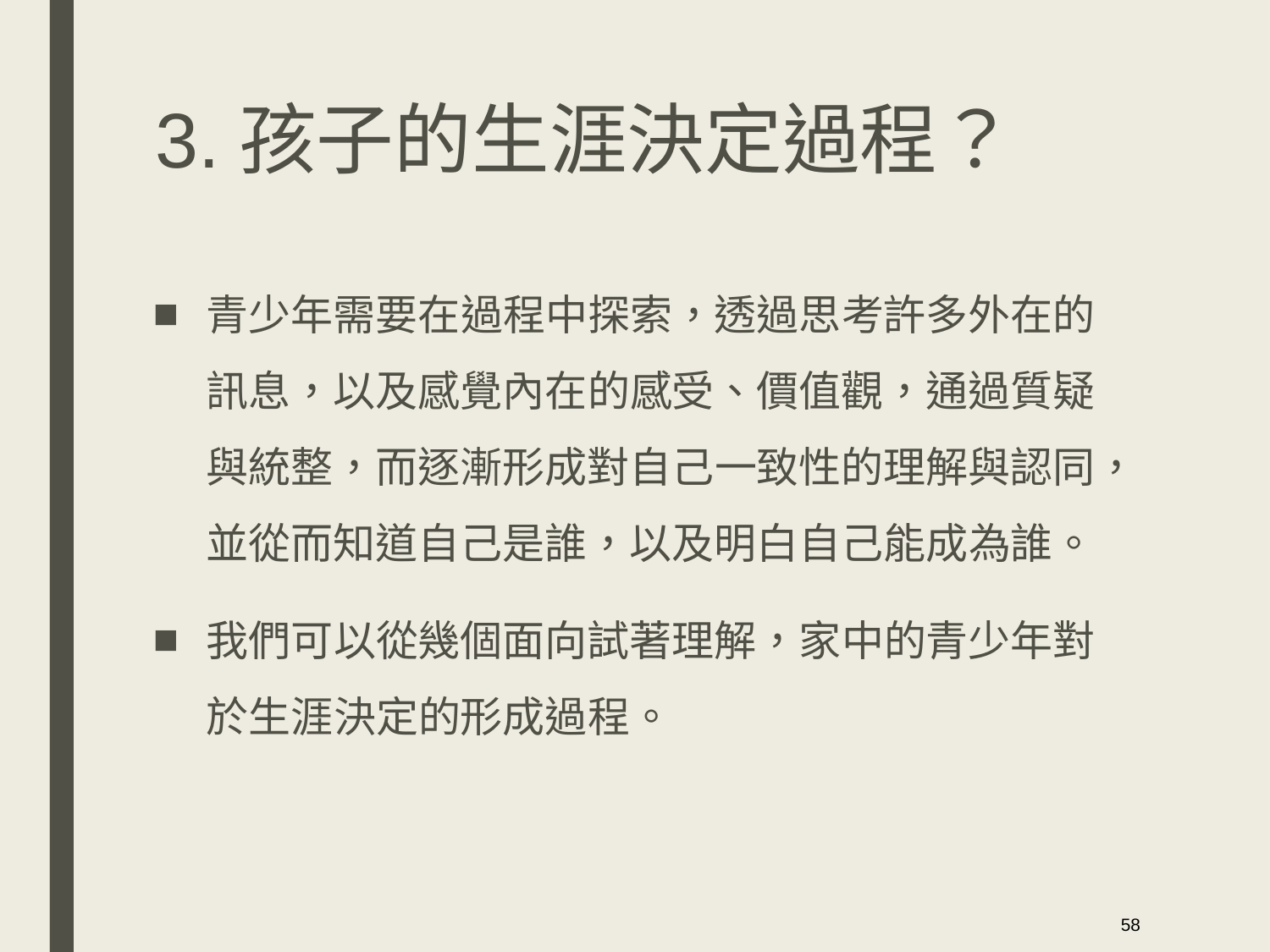

# 3.孩子的生涯決定過程？
青少年需要在過程中探索，透過思考許多外在的訊息，以及感覺內在的感受、價值觀，通過質疑與統整，而逐漸形成對自己一致性的理解與認同，並從而知道自己是誰，以及明白自己能成為誰。
我們可以從幾個面向試著理解，家中的青少年對於生涯決定的形成過程。

58